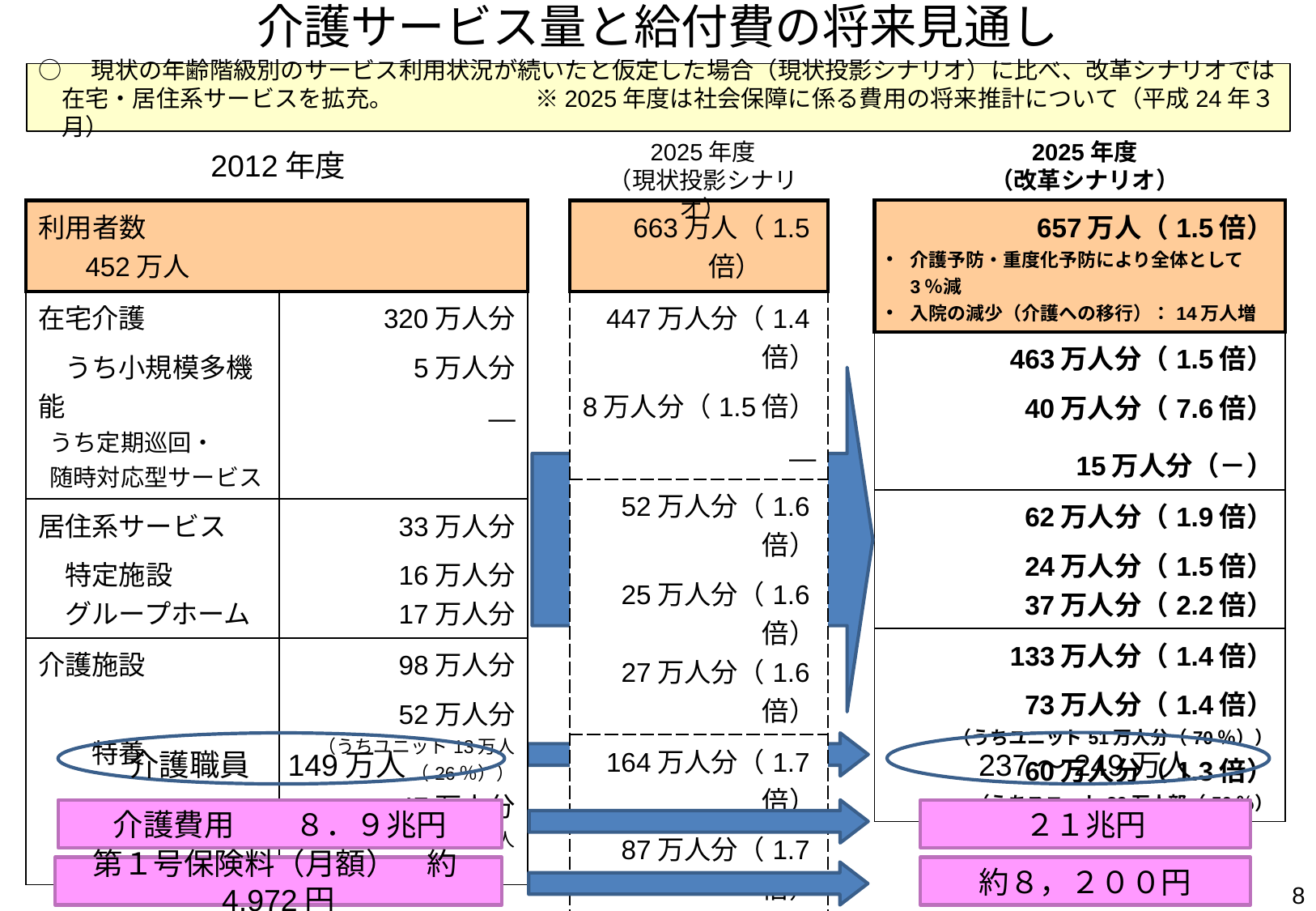

# 介護サービス量と給付費の将来見通し
○　現状の年齢階級別のサービス利用状況が続いたと仮定した場合（現状投影シナリオ）に比べ、改革シナリオでは在宅・居住系サービスを拡充。　　　　　　※2025年度は社会保障に係る費用の将来推計について（平成24年３月）
2025年度
（現状投影シナリオ）
2025年度
（改革シナリオ）
2012年度
| 657万人（1.5倍） 介護予防・重度化予防により全体として3％減 入院の減少（介護への移行）：14万人増 |
| --- |
| 463万人分（1.5倍） 40万人分（7.6倍） 15万人分（－） |
| 62万人分（1.9倍） 24万人分（1.5倍） 37万人分（2.2倍） |
| 133万人分（1.4倍） 73万人分（1.4倍） （うちユニット51万人分（70％）） 60万人分（1.3倍） （うちユニット29万人部（50％） |
| 663万人（1.5倍） |
| --- |
| 447万人分（1.4倍） 8万人分（1.5倍） ― |
| 52万人分（1.6倍） 25万人分（1.6倍） 27万人分（1.6倍） |
| 164万人分（1.7倍） 87万人分（1.7倍） （うちユニット22万人分(26％）） 76万人分（1.6倍） （うちユニット4万人分（5％）） |
| 利用者数　　　　　　　　　　　　　 　 452万人 |  |
| --- | --- |
| 在宅介護 　うち小規模多機能 うち定期巡回・ 随時対応型サービス | 320万人分 5万人分 ― |
| 居住系サービス 　特定施設 　グループホーム | 33万人分 16万人分 17万人分 |
| 介護施設　　　　　　　　 　　特養 　 　老健（＋介護療養） | 98万人分 52万人分 （うちユニット13万人（26％）） 47万人分 （うちユニット2万人（4％）） |

237～249万人

介護職員　149万人

介護費用　　８．９兆円
２１兆円

第１号保険料（月額）　約4,972円
約８，２００円

8